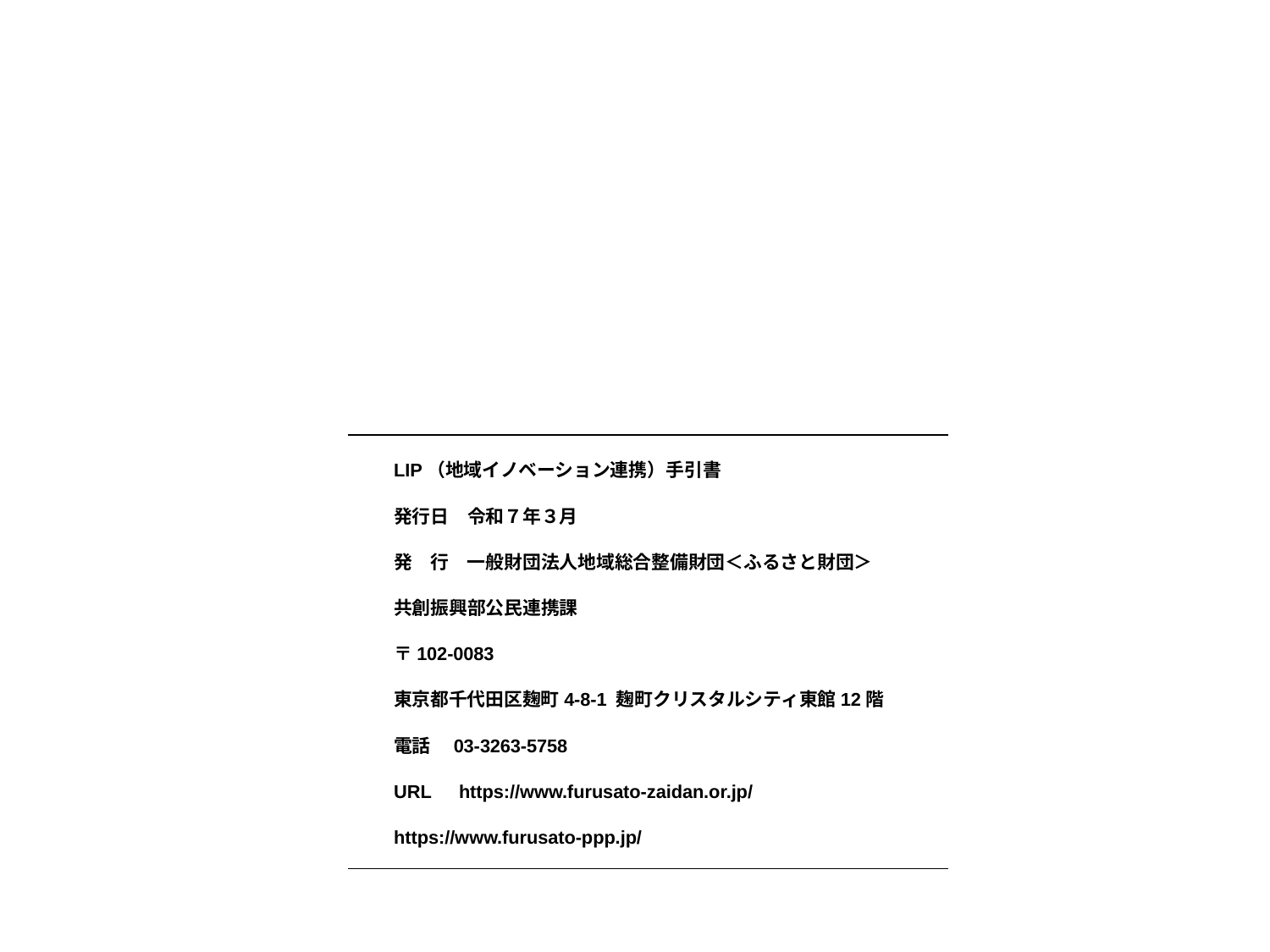

LIP（地域イノベーション連携）手引書
発行日　令和７年３月
発　行　一般財団法人地域総合整備財団＜ふるさと財団＞
共創振興部公民連携課
〒102-0083
東京都千代田区麹町4-8-1 麹町クリスタルシティ東館12階
電話　03-3263-5758
URL　https://www.furusato-zaidan.or.jp/
https://www.furusato-ppp.jp/